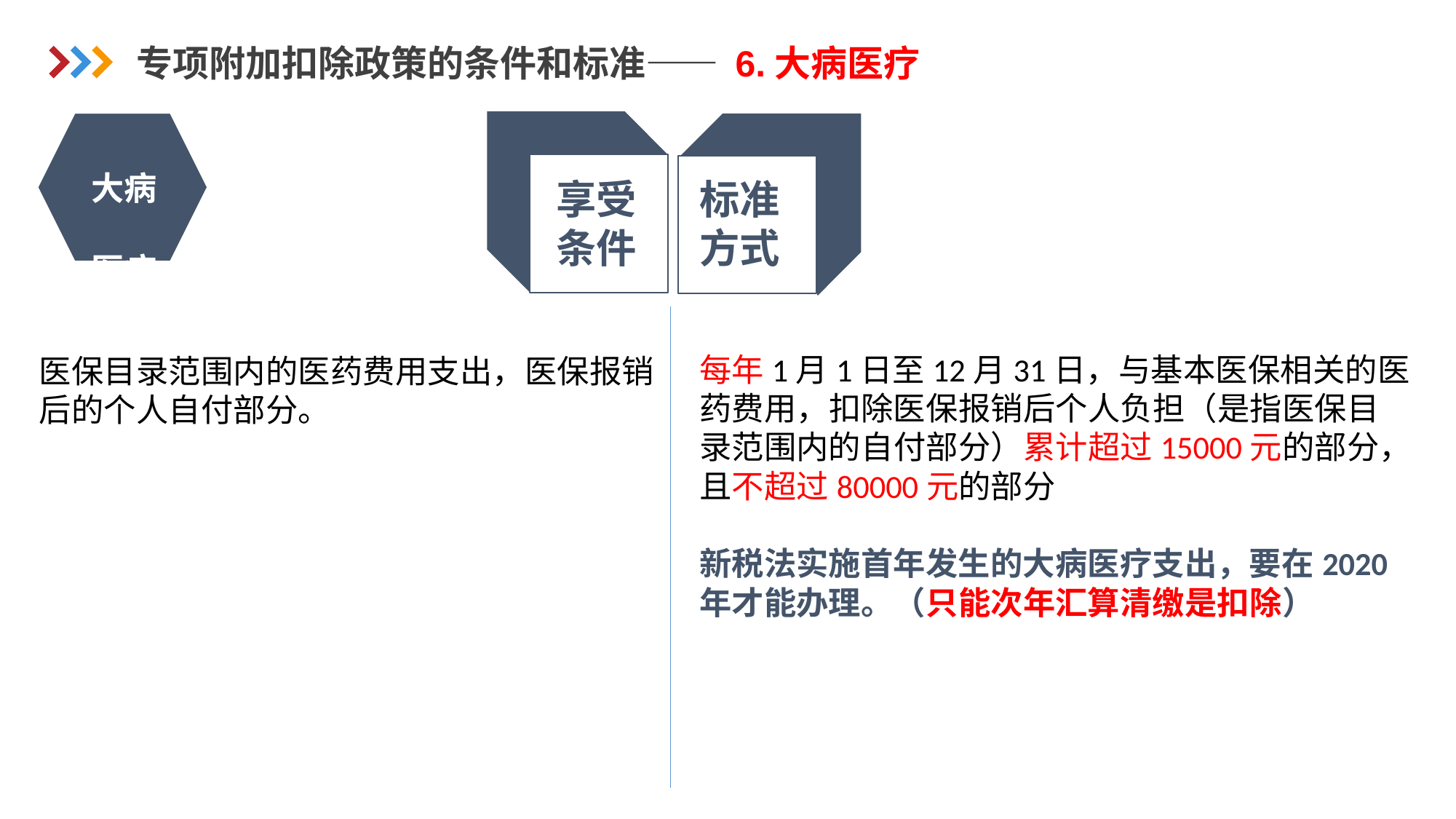

专项附加扣除政策的条件和标准—— 6.大病医疗

大病
医疗

享受
条件

标准
方式

医保目录范围内的医药费用支出，医保报销后的个人自付部分。
每年1月1日至12月31日，与基本医保相关的医药费用，扣除医保报销后个人负担（是指医保目录范围内的自付部分）累计超过15000元的部分，且不超过80000元的部分

新税法实施首年发生的大病医疗支出，要在2020年才能办理。（只能次年汇算清缴是扣除）